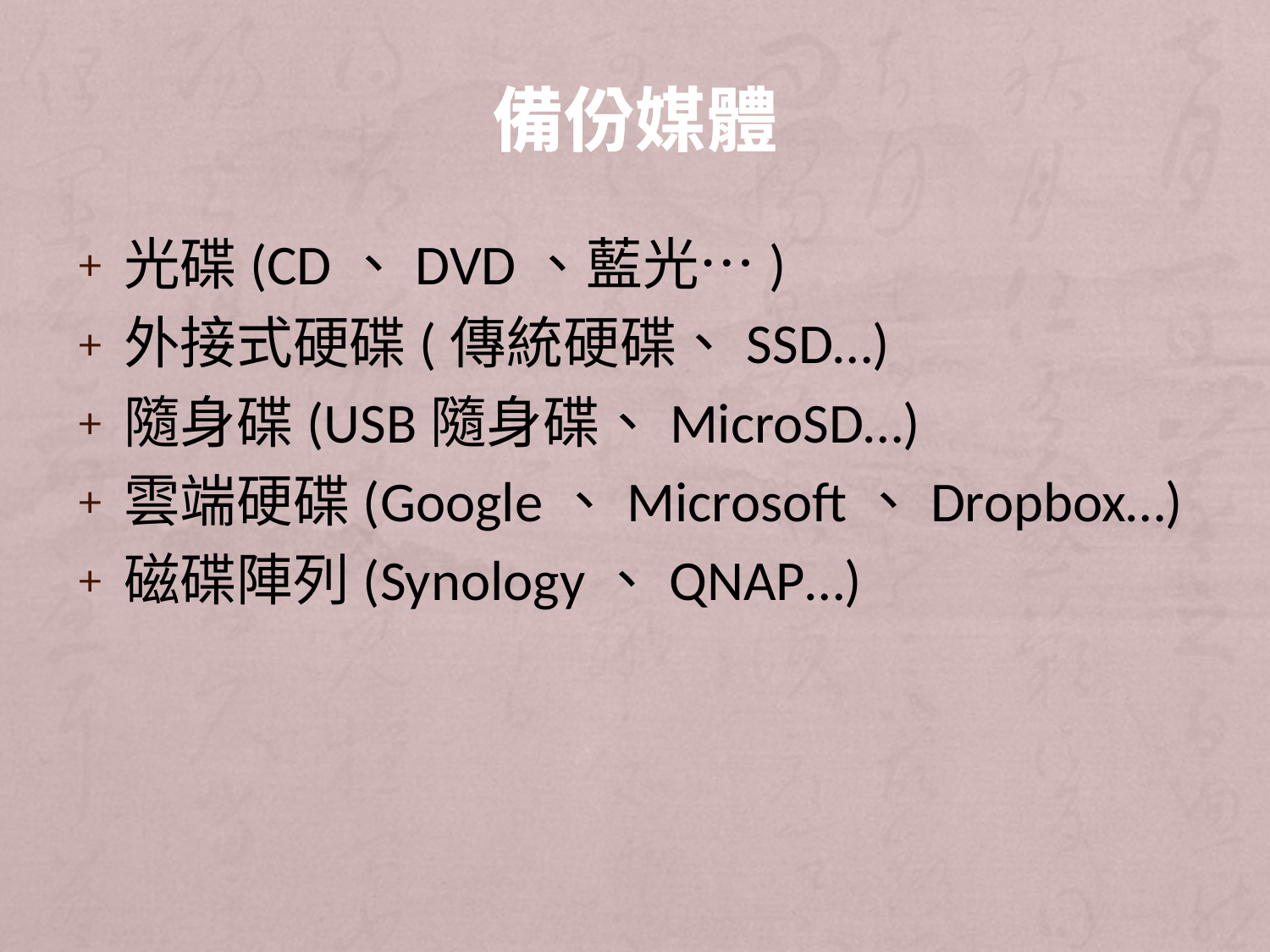

# 備份媒體
光碟(CD、DVD、藍光…)
外接式硬碟(傳統硬碟、SSD…)
隨身碟(USB隨身碟、MicroSD…)
雲端硬碟(Google、Microsoft、Dropbox…)
磁碟陣列(Synology、QNAP…)